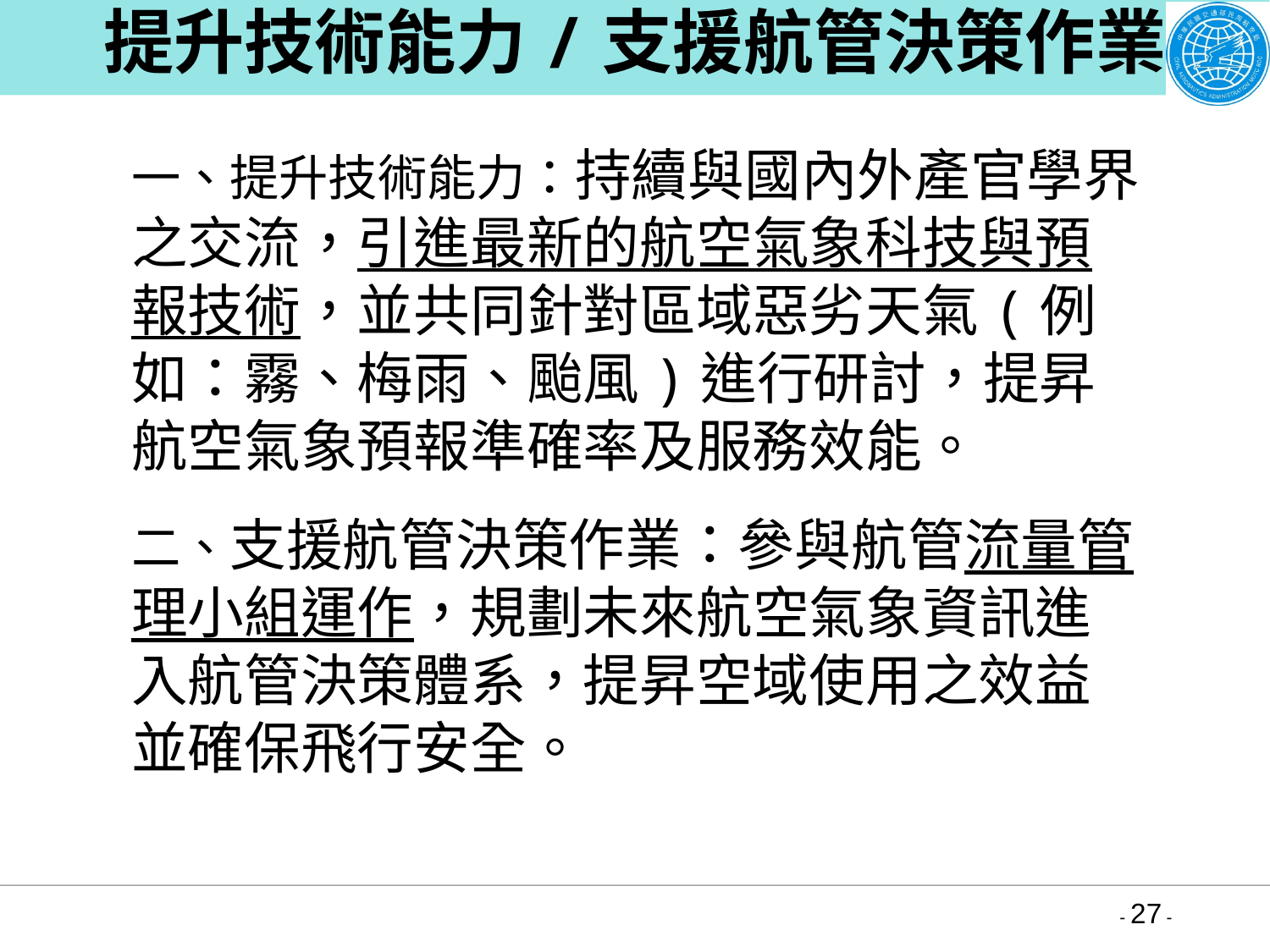

# 提升技術能力/支援航管決策作業
一、提升技術能力：持續與國內外產官學界之交流，引進最新的航空氣象科技與預報技術，並共同針對區域惡劣天氣(例如：霧、梅雨、颱風)進行研討，提昇航空氣象預報準確率及服務效能。
二、支援航管決策作業：參與航管流量管理小組運作，規劃未來航空氣象資訊進入航管決策體系，提昇空域使用之效益並確保飛行安全。